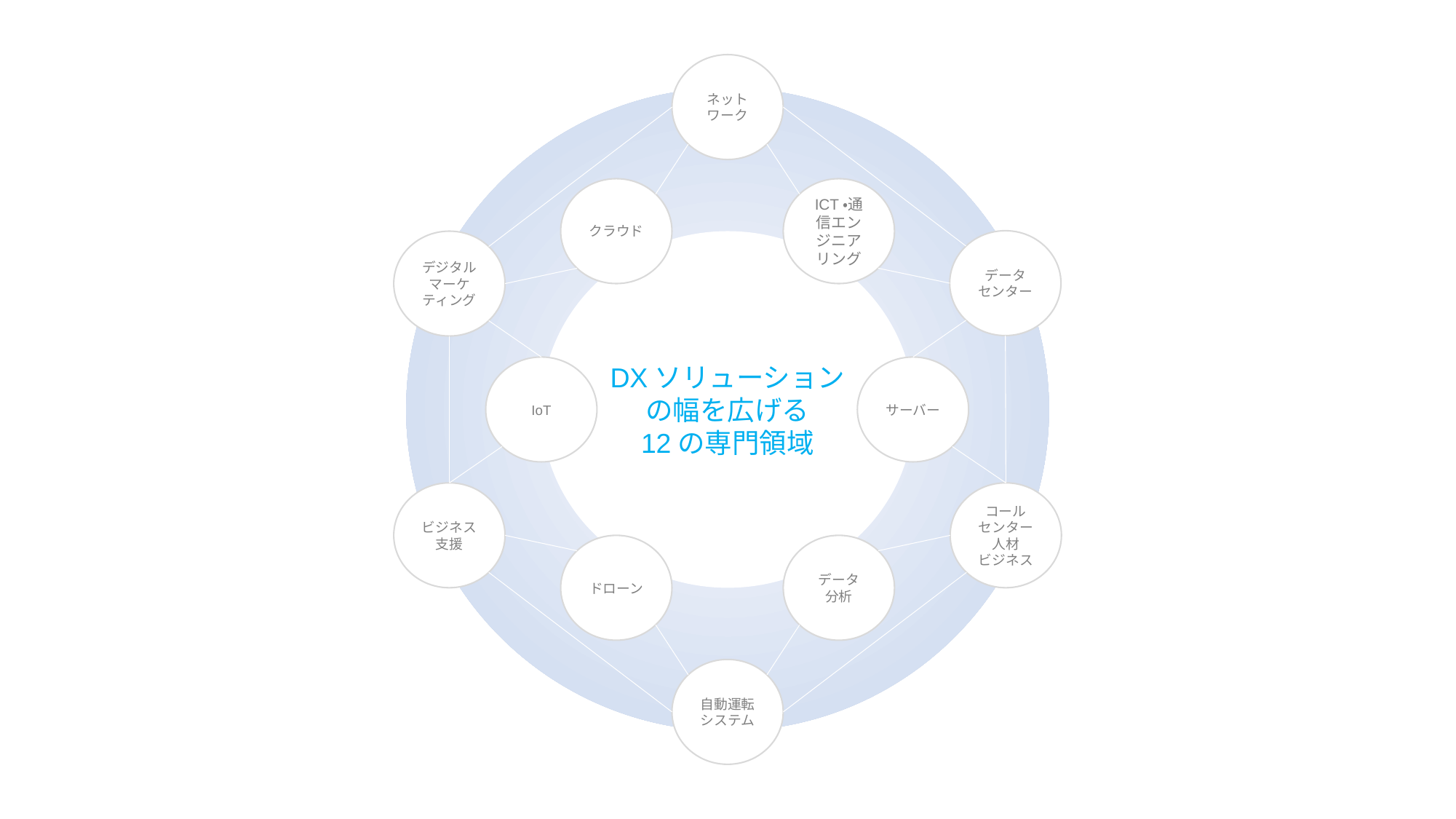

ネットワーク

クラウド
ICT・通信エンジニアリング
データ
センター
デジタル
マーケティング
DXソリューションの幅を広げる
12の専門領域
IoT
サーバー
ビジネス支援
コール
センター
人材
ビジネス
ドローン
データ
分析
自動運転
システム